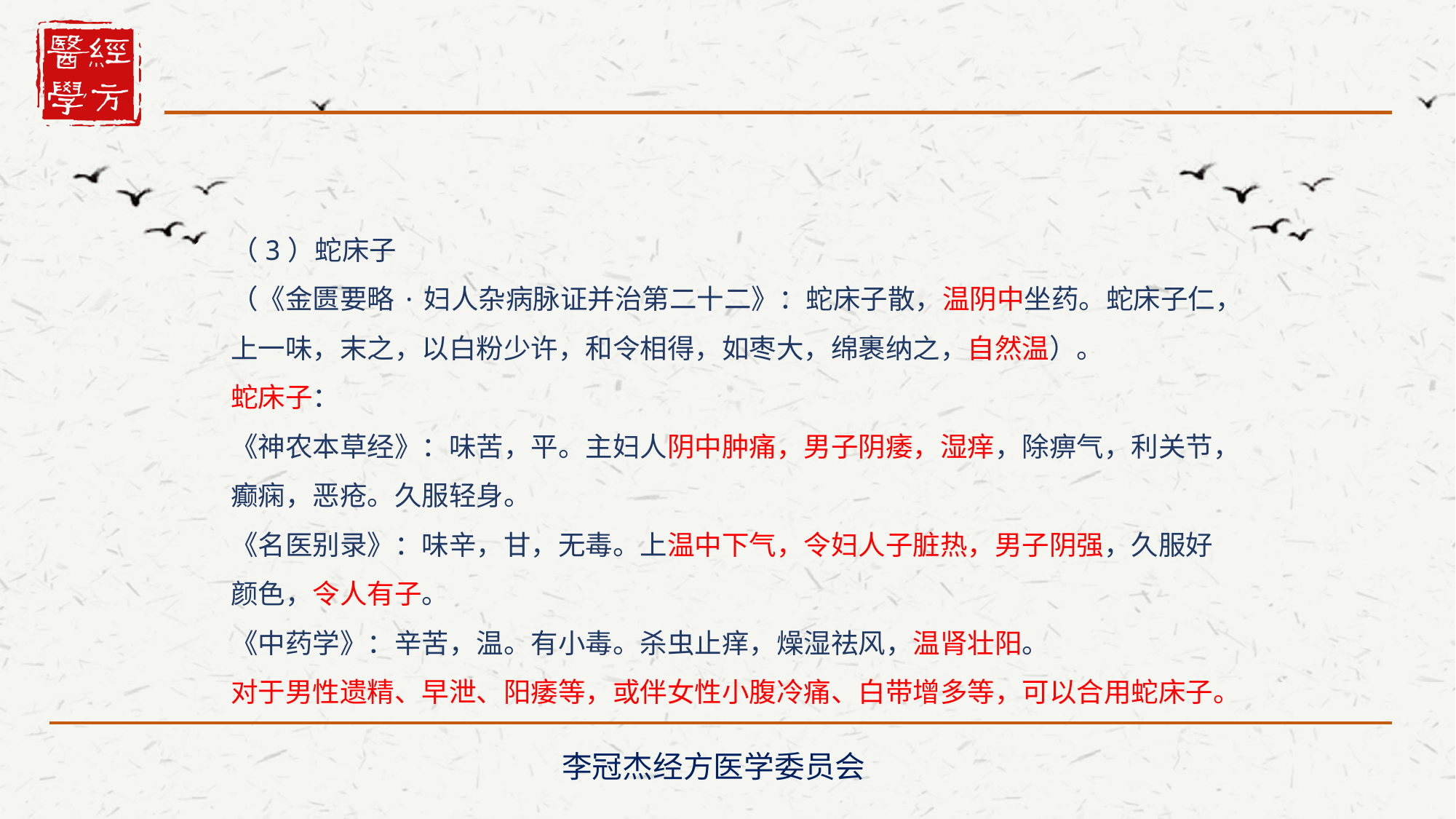

（3）蛇床子
（《金匮要略·妇人杂病脉证并治第二十二》：蛇床子散，温阴中坐药。蛇床子仁，上一味，末之，以白粉少许，和令相得，如枣大，绵裹纳之，自然温）。
蛇床子：
《神农本草经》：味苦，平。主妇人阴中肿痛，男子阴痿，湿痒，除痹气，利关节，癫痫，恶疮。久服轻身。
《名医别录》：味辛，甘，无毒。上温中下气，令妇人子脏热，男子阴强，久服好颜色，令人有子。
《中药学》：辛苦，温。有小毒。杀虫止痒，燥湿祛风，温肾壮阳。
对于男性遗精、早泄、阳痿等，或伴女性小腹冷痛、白带增多等，可以合用蛇床子。
48